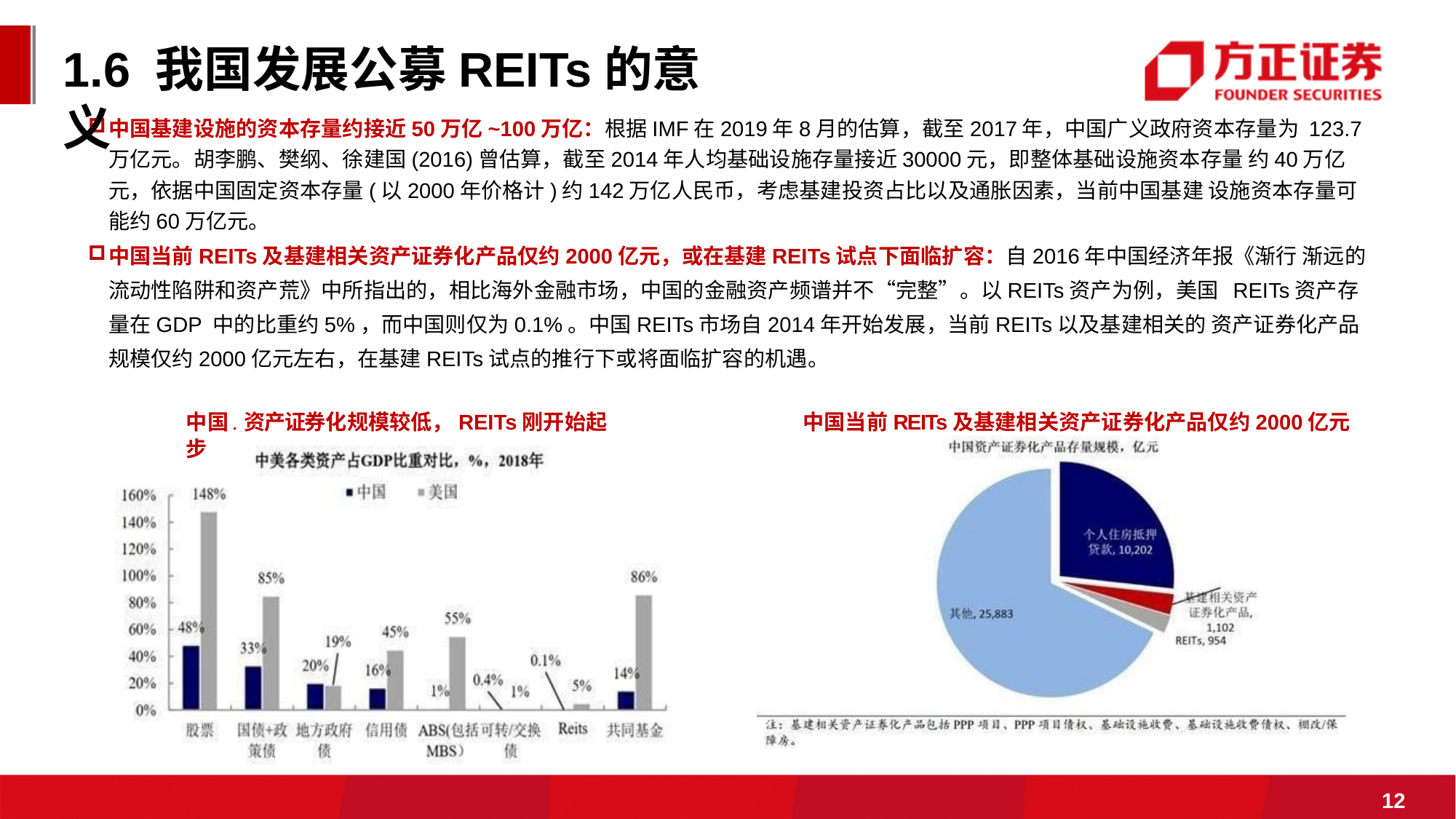

1.6 我国发展公募REITs的意义
中国基建设施的资本存量约接近50万亿~100万亿：根据IMF在2019年8月的估算，截至2017年，中国广义政府资本存量为 123.7万亿元。胡李鹏、樊纲、徐建国(2016)曾估算，截至2014年人均基础设施存量接近30000元，即整体基础设施资本存量 约40万亿元，依据中国固定资本存量(以2000年价格计)约142万亿人民币，考虑基建投资占比以及通胀因素，当前中国基建 设施资本存量可能约60万亿元。
中国当前REITs及基建相关资产证券化产品仅约2000亿元，或在基建REITs试点下面临扩容：自2016年中国经济年报《渐行 渐远的流动性陷阱和资产荒》中所指出的，相比海外金融市场，中国的金融资产频谱并不“完整”。以REITs资产为例，美国  REITs资产存量在GDP 中的比重约5%，而中国则仅为0.1%。中国REITs市场自2014年开始发展，当前REITs以及基建相关的 资产证券化产品规模仅约2000亿元左右，在基建REITs试点的推行下或将面临扩容的机遇。
中国• 资产证券化规模较低，REITs刚开始起步
中国当前REITs及基建相关资产证券化产品仅约2000亿元

12